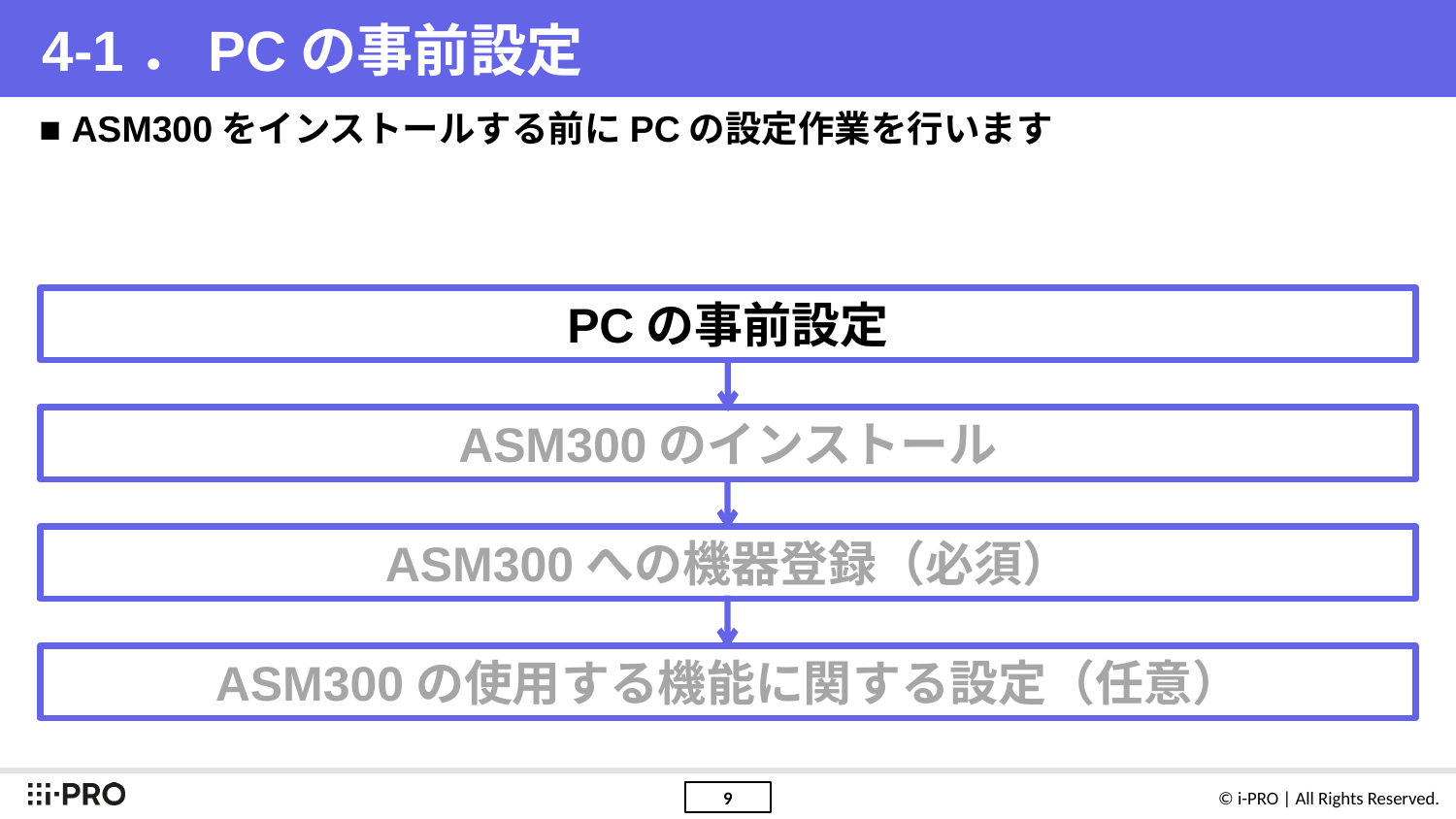

# 4-1．PCの事前設定
■ ASM300をインストールする前にPCの設定作業を行います
PCの事前設定
ASM300のインストール
ASM300への機器登録（必須）
ASM300の使用する機能に関する設定（任意）